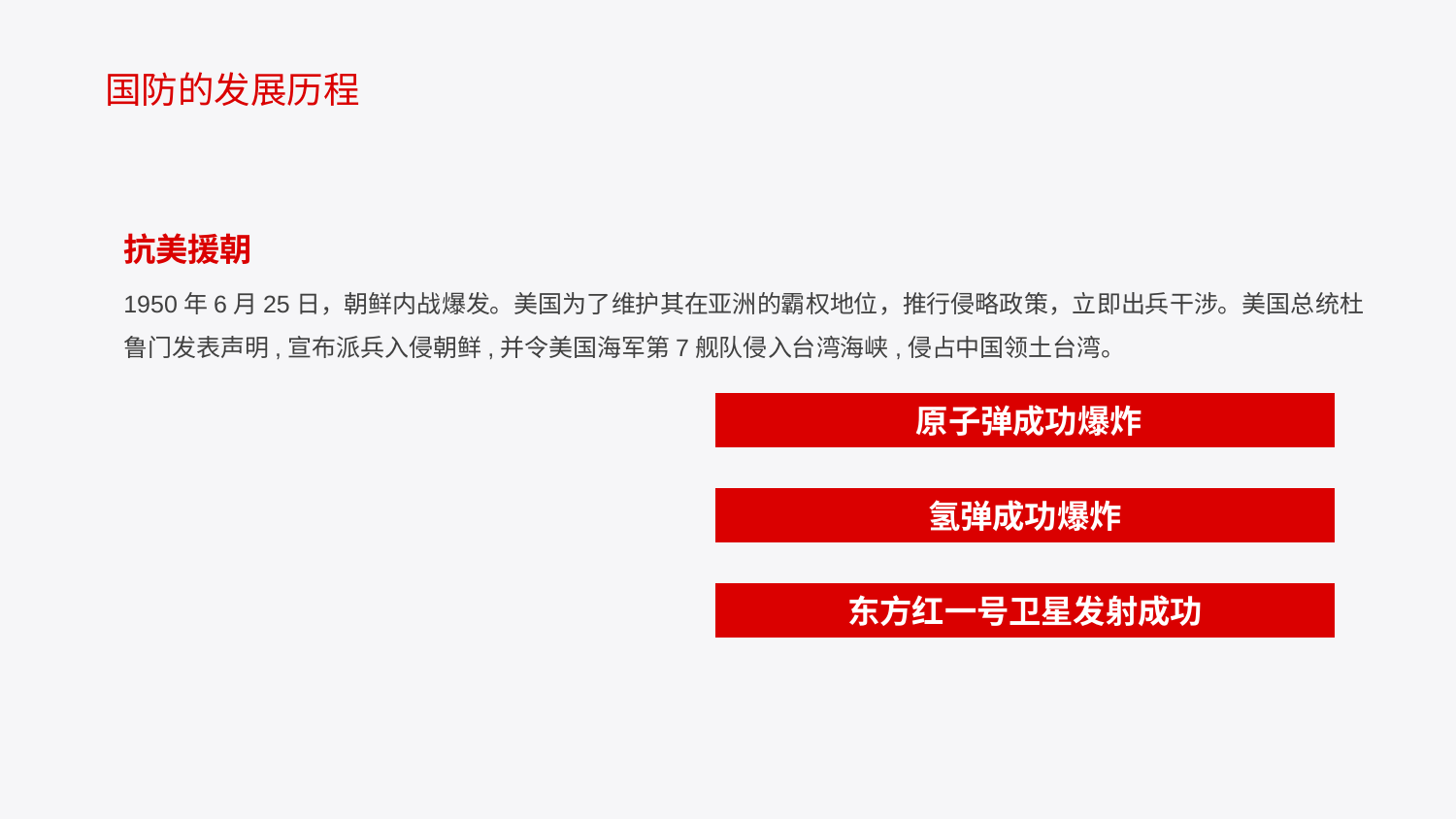

抗美援朝
1950年6月25日，朝鲜内战爆发。美国为了维护其在亚洲的霸权地位，推行侵略政策，立即出兵干涉。美国总统杜鲁门发表声明,宣布派兵入侵朝鲜,并令美国海军第7舰队侵入台湾海峡,侵占中国领土台湾。
 原子弹成功爆炸
氢弹成功爆炸
东方红一号卫星发射成功